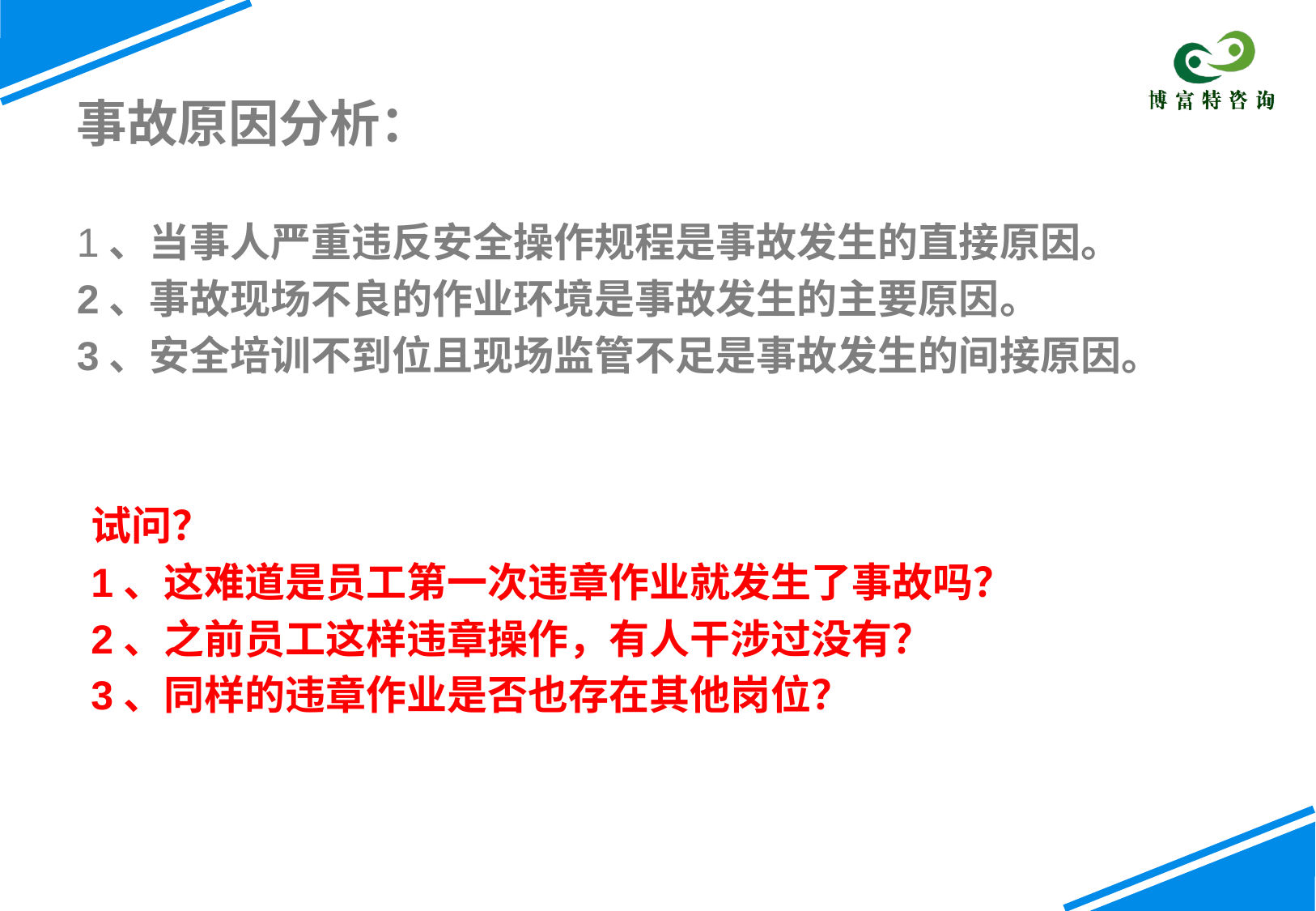

事故原因分析：

1、当事人严重违反安全操作规程是事故发生的直接原因。
2、事故现场不良的作业环境是事故发生的主要原因。
3、安全培训不到位且现场监管不足是事故发生的间接原因。

试问？
1、这难道是员工第一次违章作业就发生了事故吗？
2、之前员工这样违章操作，有人干涉过没有？
3、同样的违章作业是否也存在其他岗位？